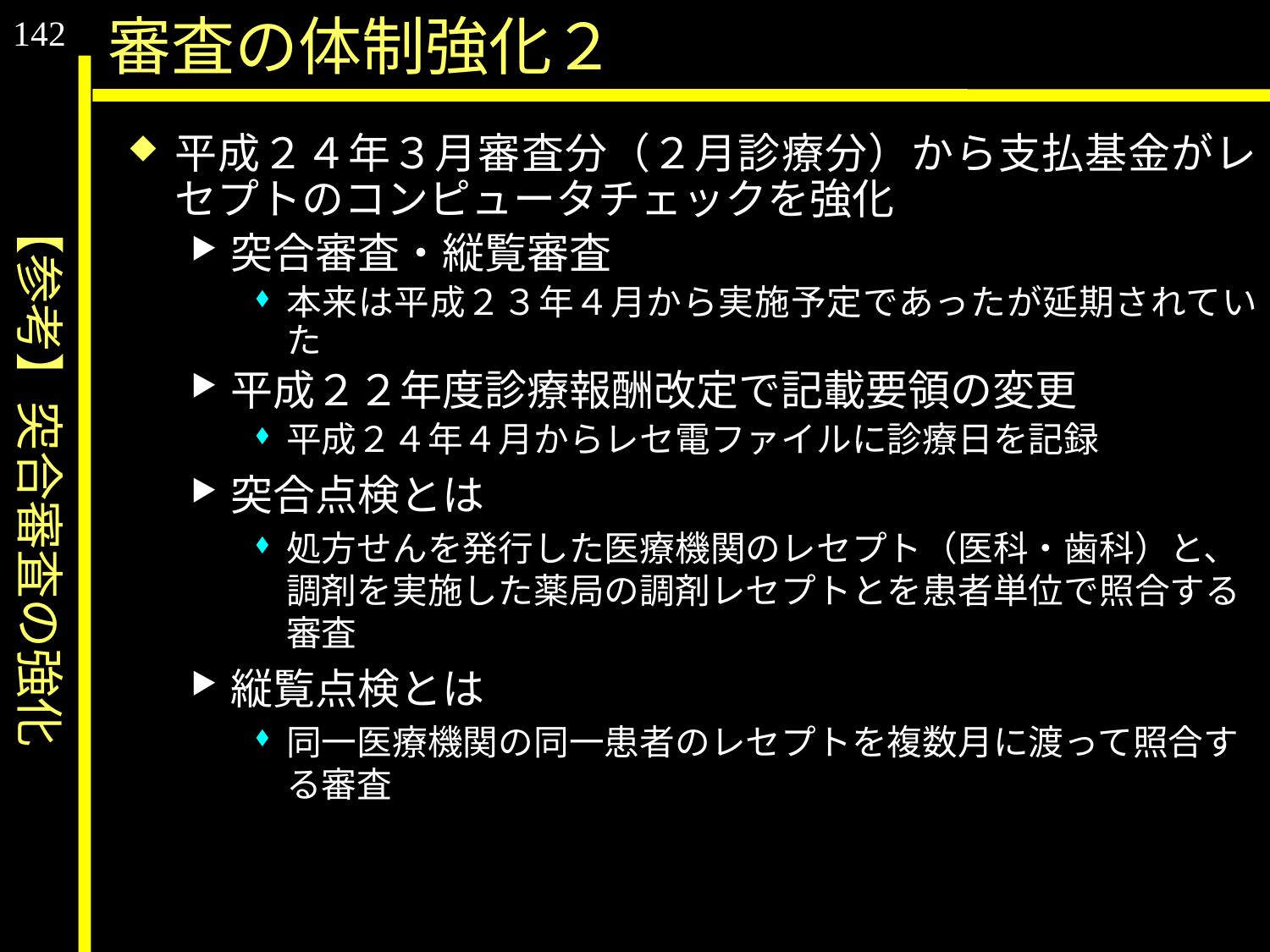

142
【参考】突合審査の強化
審査の体制強化２

平成２４年３月審査分（２月診療分）から支払基金がレセプトのコンピュータチェックを強化
突合審査・縦覧審査
本来は平成２３年４月から実施予定であったが延期されていた
平成２２年度診療報酬改定で記載要領の変更
平成２４年４月からレセ電ファイルに診療日を記録
突合点検とは
処方せんを発行した医療機関のレセプト（医科・歯科）と、調剤を実施した薬局の調剤レセプトとを患者単位で照合する審査
縦覧点検とは
同一医療機関の同一患者のレセプトを複数月に渡って照合する審査